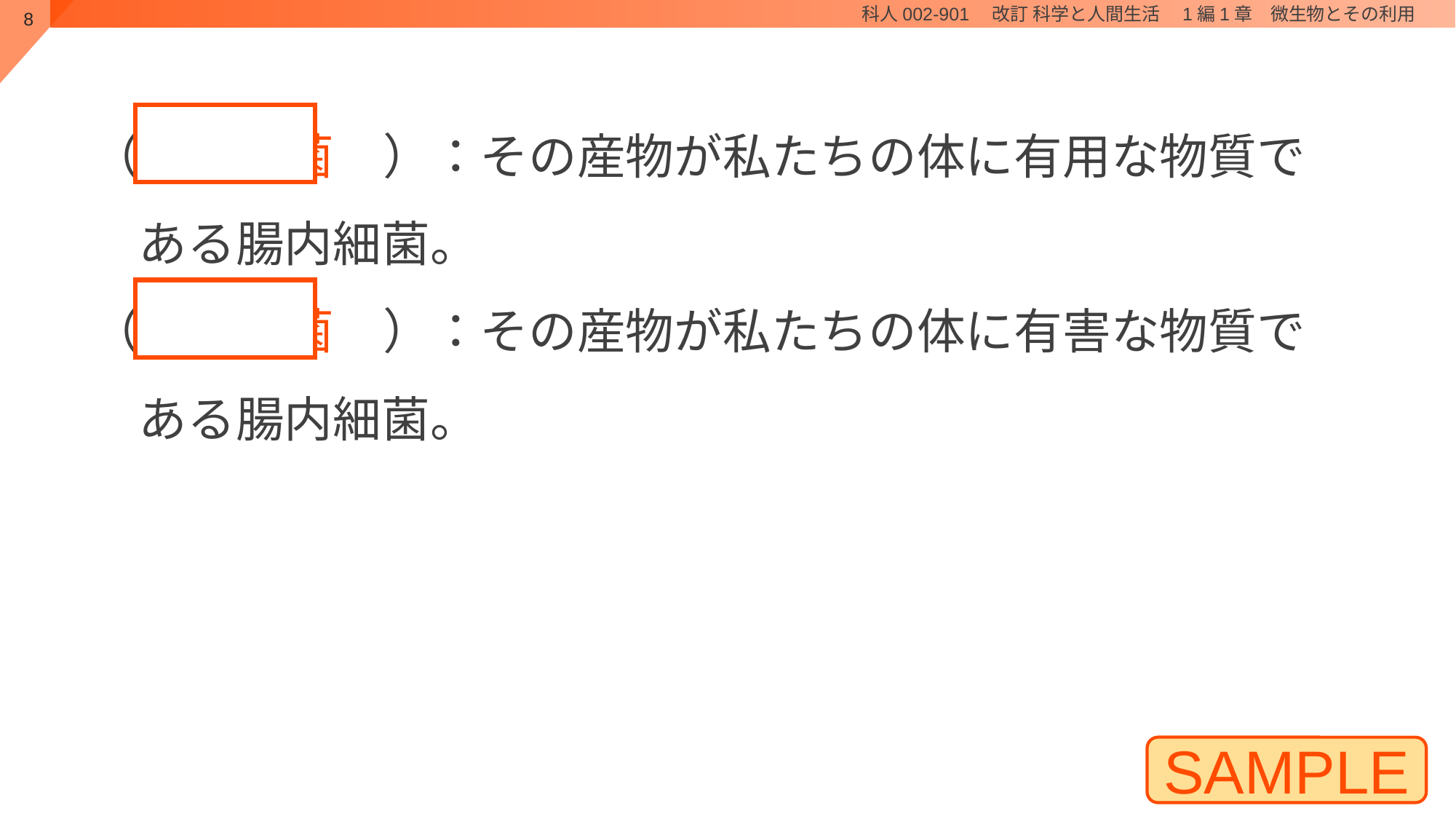

（　有益菌　）：その産物が私たちの体に有用な物質で
ある腸内細菌。
（　有害菌　）：その産物が私たちの体に有害な物質で
ある腸内細菌。